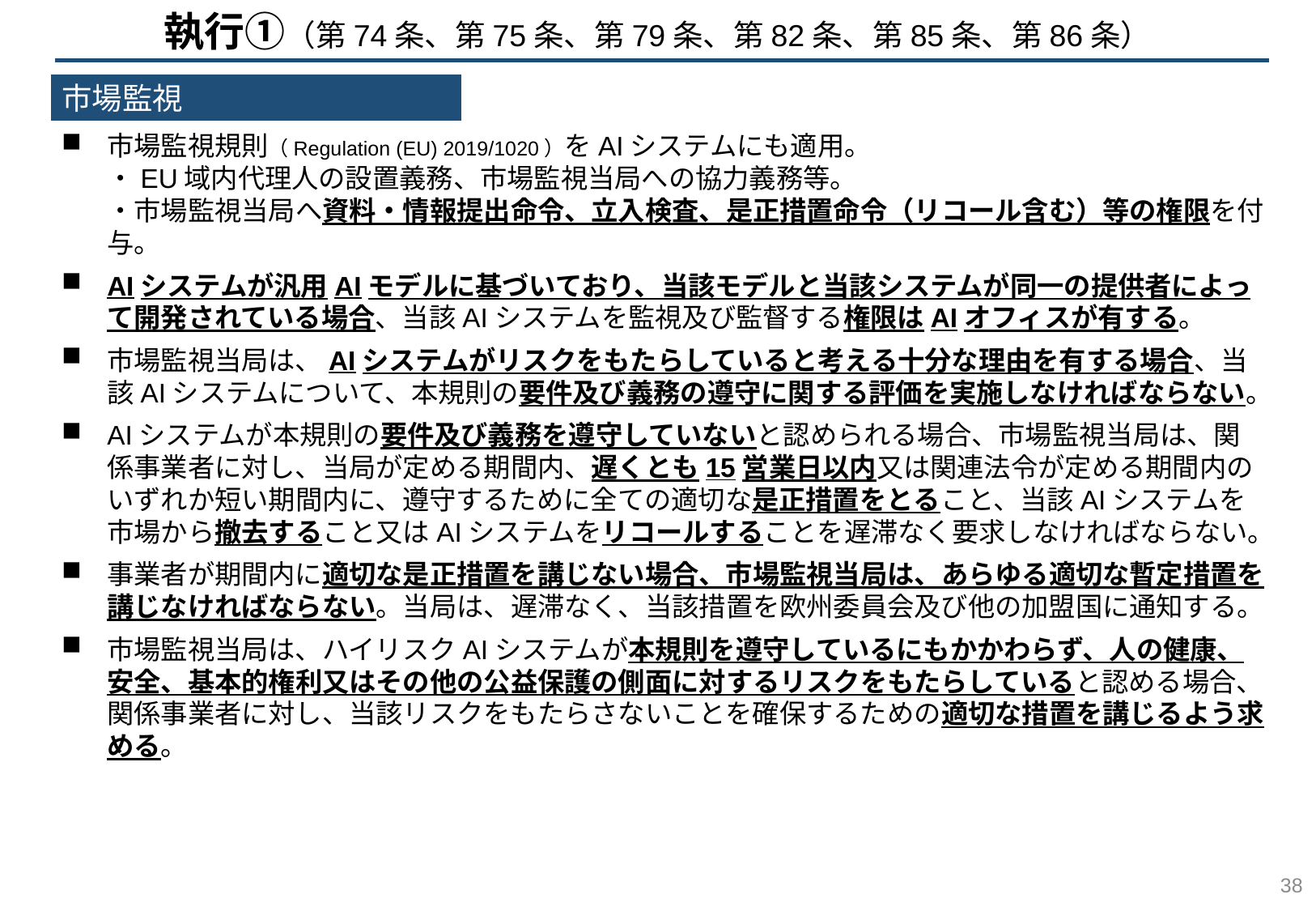

執行①（第74条、第75条、第79条、第82条、第85条、第86条）
市場監視
市場監視規則（Regulation (EU) 2019/1020）をAIシステムにも適用。
・EU域内代理人の設置義務、市場監視当局への協力義務等。
・市場監視当局へ資料・情報提出命令、立入検査、是正措置命令（リコール含む）等の権限を付与。
AIシステムが汎用AIモデルに基づいており、当該モデルと当該システムが同一の提供者によって開発されている場合、当該AIシステムを監視及び監督する権限はAIオフィスが有する。
市場監視当局は、AIシステムがリスクをもたらしていると考える十分な理由を有する場合、当該AIシステムについて、本規則の要件及び義務の遵守に関する評価を実施しなければならない。
AIシステムが本規則の要件及び義務を遵守していないと認められる場合、市場監視当局は、関係事業者に対し、当局が定める期間内、遅くとも15営業日以内又は関連法令が定める期間内のいずれか短い期間内に、遵守するために全ての適切な是正措置をとること、当該AIシステムを市場から撤去すること又はAIシステムをリコールすることを遅滞なく要求しなければならない。
事業者が期間内に適切な是正措置を講じない場合、市場監視当局は、あらゆる適切な暫定措置を講じなければならない。当局は、遅滞なく、当該措置を欧州委員会及び他の加盟国に通知する。
市場監視当局は、ハイリスクAIシステムが本規則を遵守しているにもかかわらず、人の健康、安全、基本的権利又はその他の公益保護の側面に対するリスクをもたらしていると認める場合、関係事業者に対し、当該リスクをもたらさないことを確保するための適切な措置を講じるよう求める。
38